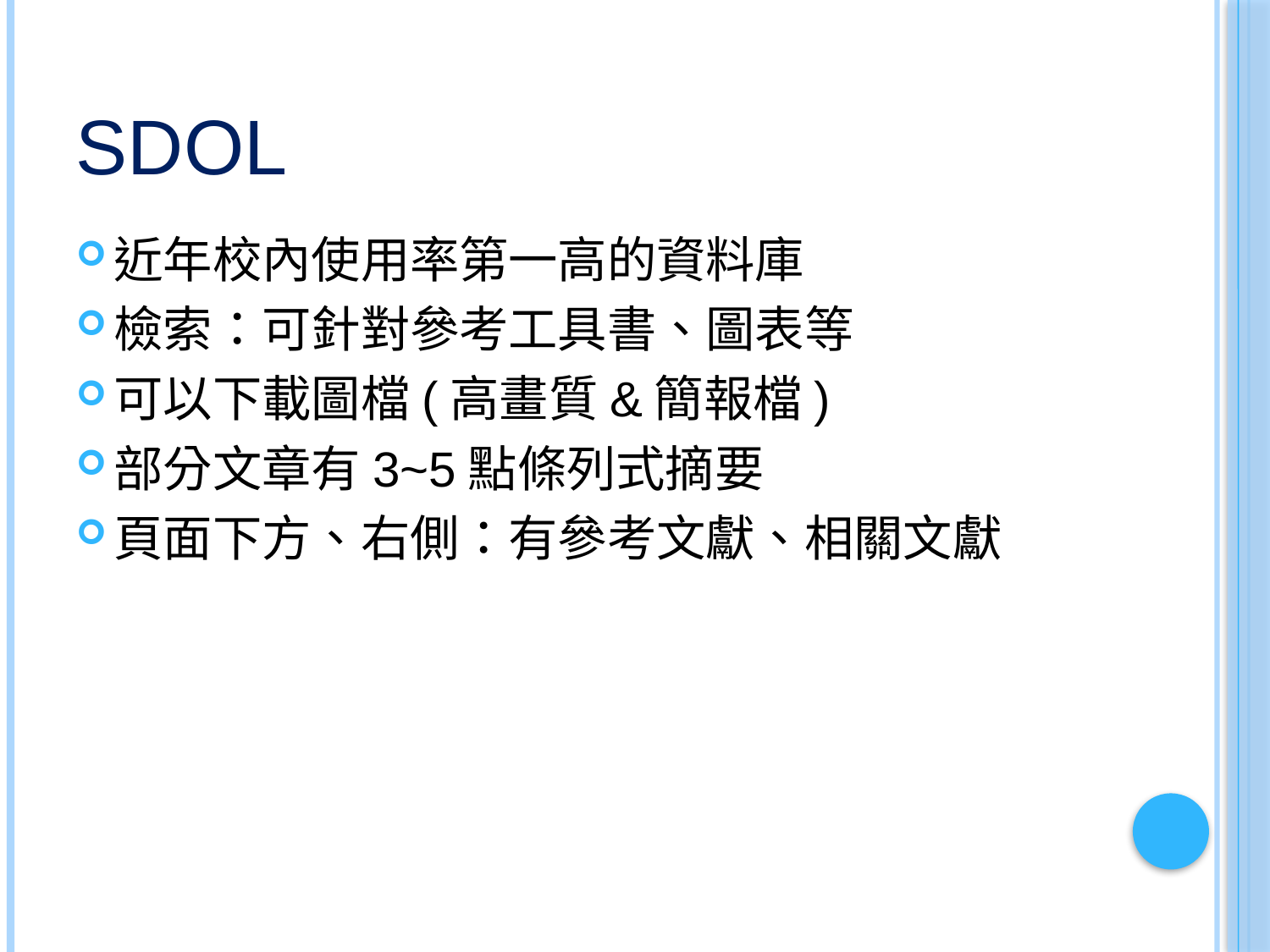

# SDOL
近年校內使用率第一高的資料庫
檢索：可針對參考工具書、圖表等
可以下載圖檔(高畫質&簡報檔)
部分文章有3~5點條列式摘要
頁面下方、右側：有參考文獻、相關文獻